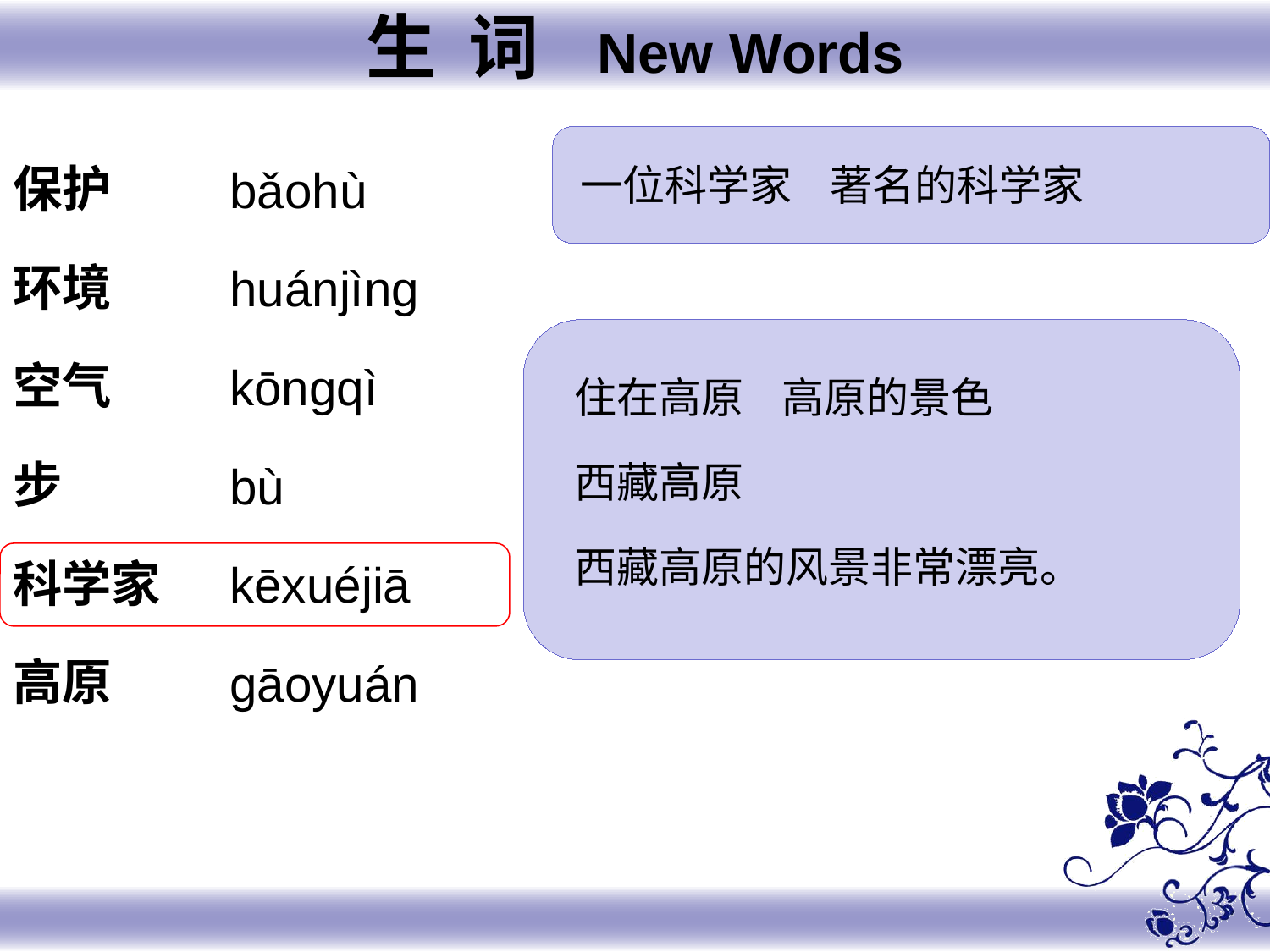

生  词   New Words
保护
环境
空气
步
科学家
高原

bǎohù
huánjìng
kōngqì
bù
kēxuéjiā
gāoyuán

一位科学家    著名的科学家

住在高原    高原的景色
西藏高原
西藏高原的风景非常漂亮。